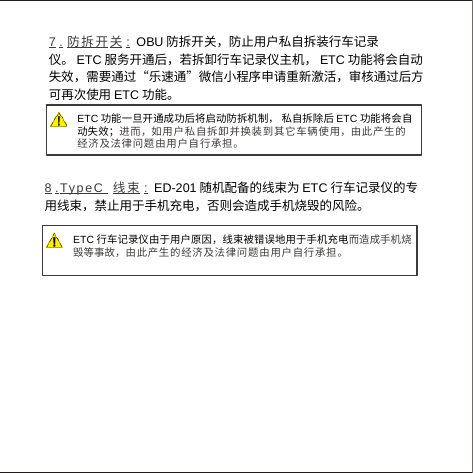

7 .防拆开关: OBU防拆开关，防⽌用户私自拆装⾏⻋记录仪。ETC服务开通后，若拆卸⾏⻋记录仪主机，ETC功能将会⾃动失效，需要通过“乐速通”微信小程序申请重新激活，审核通过后⽅可再次使⽤ETC功能。

ETC功能⼀旦开通成功后将启动防拆机制， 私⾃拆除后ETC功能将会⾃动失效；进⽽，如⽤⼾私⾃拆卸并换装到其它⻋辆使⽤，由此产⽣的经济及法律问题由用户自行承担。

8 .TypeC 线束: ED-201随机配备的线束为ETC行车记录仪的专用线束，禁止用于手机充电，否则会造成手机烧毁的风险。

ETC行车记录仪由于用户原因，线束被错误地用于手机充电而造成手机烧毁等事故，由此产⽣的经济及法律问题由用户自行承担。